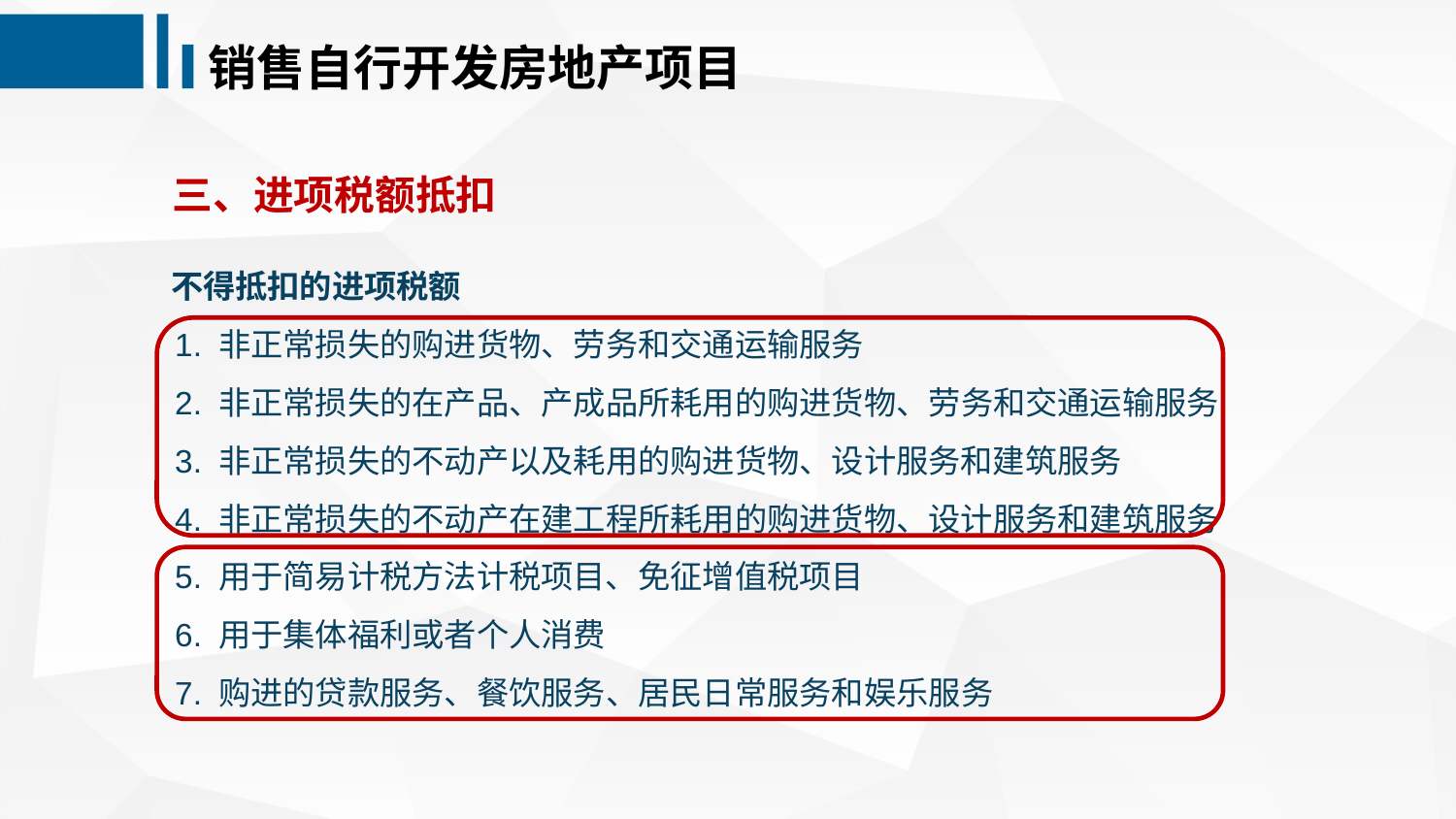

销售自行开发房地产项目
      三、进项税额抵扣

       不得抵扣的进项税额
       1. 非正常损失的购进货物、劳务和交通运输服务
       2. 非正常损失的在产品、产成品所耗用的购进货物、劳务和交通运输服务
       3. 非正常损失的不动产以及耗用的购进货物、设计服务和建筑服务
       4. 非正常损失的不动产在建工程所耗用的购进货物、设计服务和建筑服务
       5. 用于简易计税方法计税项目、免征增值税项目
       6. 用于集体福利或者个人消费
       7. 购进的贷款服务、餐饮服务、居民日常服务和娱乐服务

35